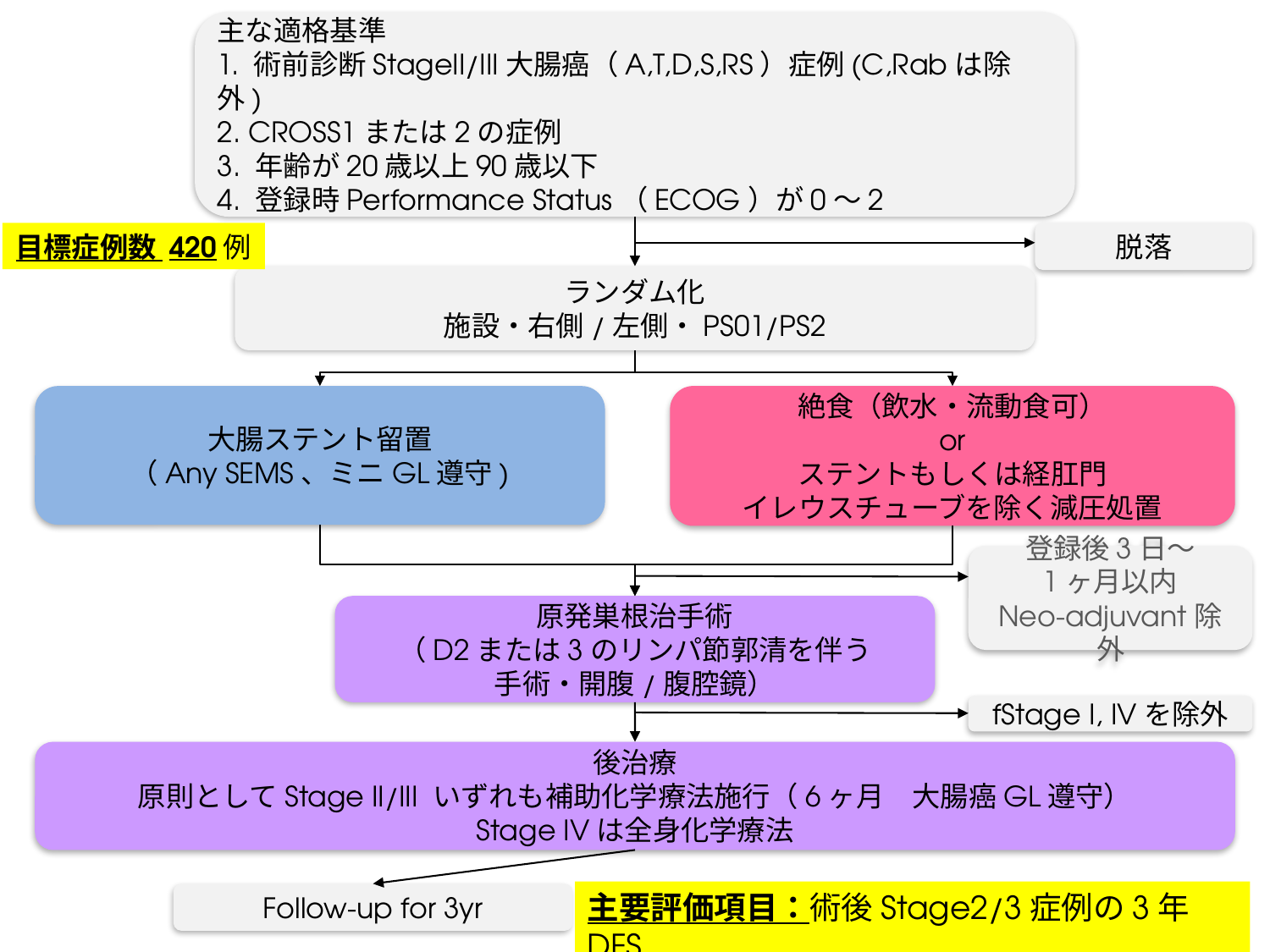

主な適格基準
1. 術前診断StageII/III大腸癌（A,T,D,S,RS）症例(C,Rabは除外)
2. CROSS1または2の症例
3. 年齢が20歳以上90歳以下
4. 登録時Performance Status（ECOG）が0～2
脱落
目標症例数 420例
ランダム化
施設・右側/左側・PS01/PS2
大腸ステント留置
（Any SEMS、ミニGL遵守)
絶食（飲水・流動食可）
or
ステントもしくは経肛門
イレウスチューブを除く減圧処置
登録後3日～
1ヶ月以内
Neo-adjuvant除外
原発巣根治手術
（D2または3のリンパ節郭清を伴う
手術・開腹/腹腔鏡）
fStage I, IVを除外
後治療
原則としてStage II/III いずれも補助化学療法施行（6ヶ月　大腸癌GL遵守）
Stage IVは全身化学療法
主要評価項目：術後Stage2/3症例の3年DFS
Follow-up for 3yr